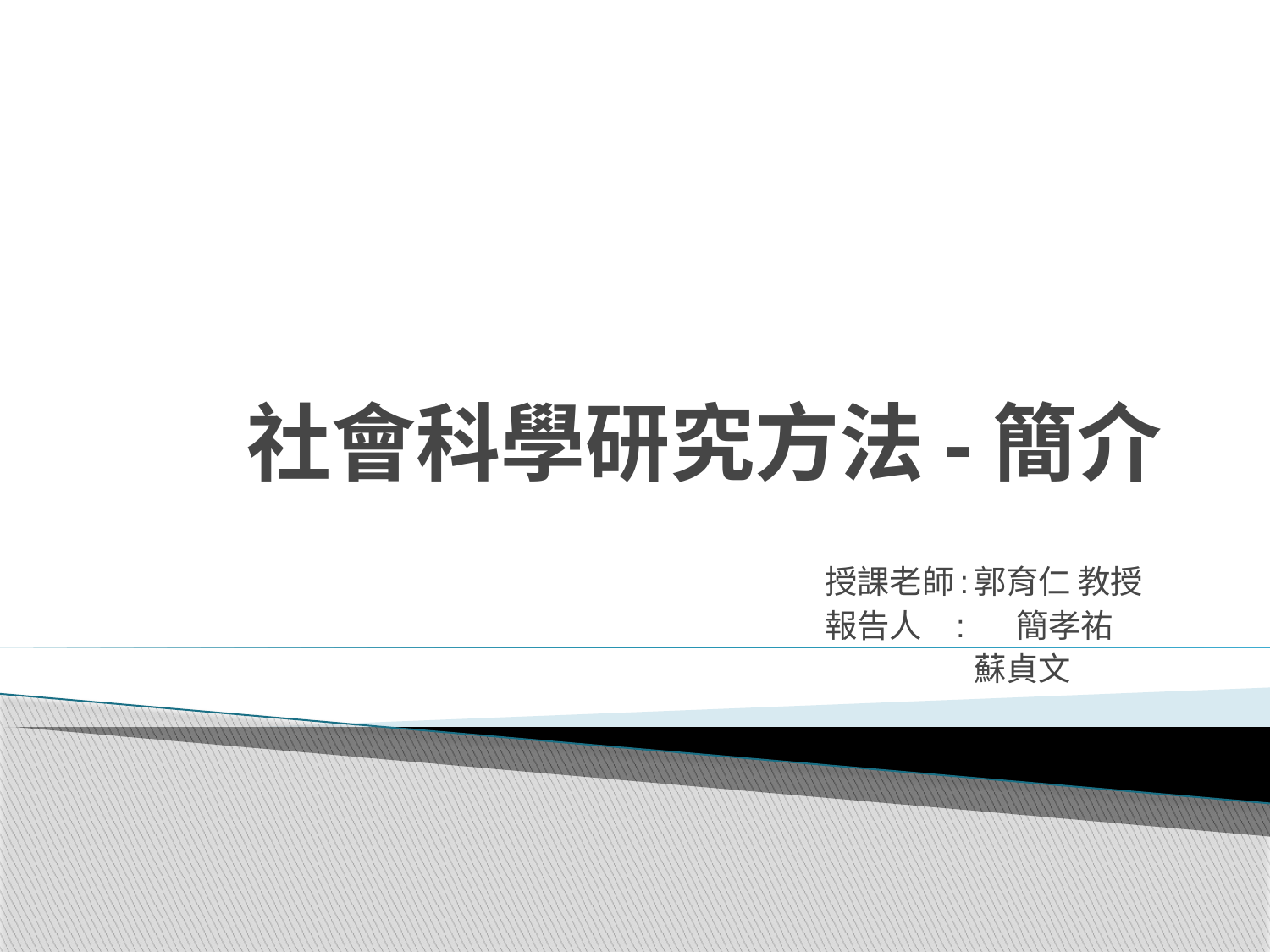

# 社會科學研究方法-簡介
授課老師:郭育仁 教授
報告人    :     簡孝祐
                    蘇貞文